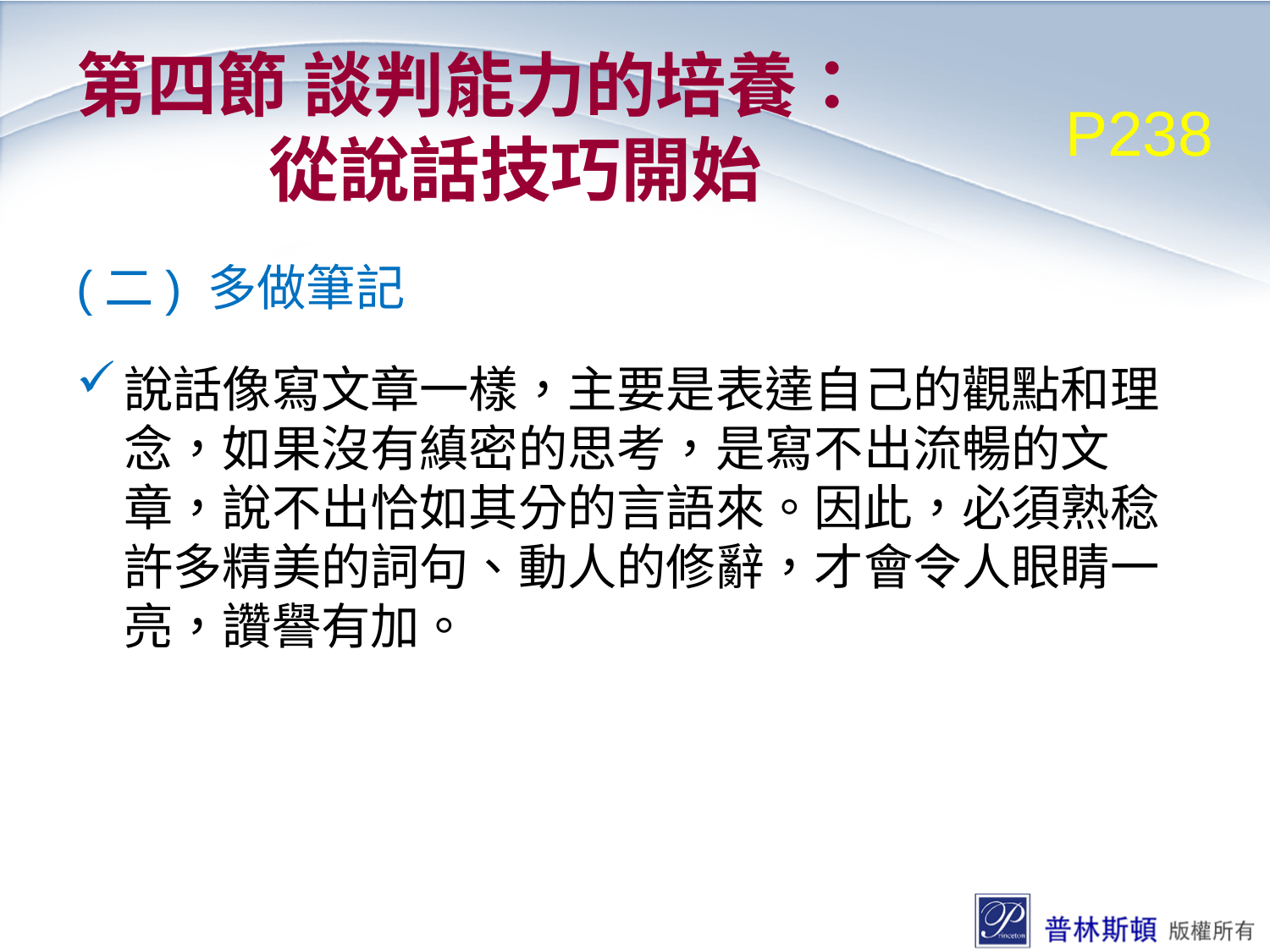

# 第四節 談判能力的培養： 從說話技巧開始
P238
(二) 多做筆記
說話像寫文章一樣，主要是表達自己的觀點和理念，如果沒有縝密的思考，是寫不出流暢的文章，說不出恰如其分的言語來。因此，必須熟稔許多精美的詞句、動人的修辭，才會令人眼睛一亮，讚譽有加。